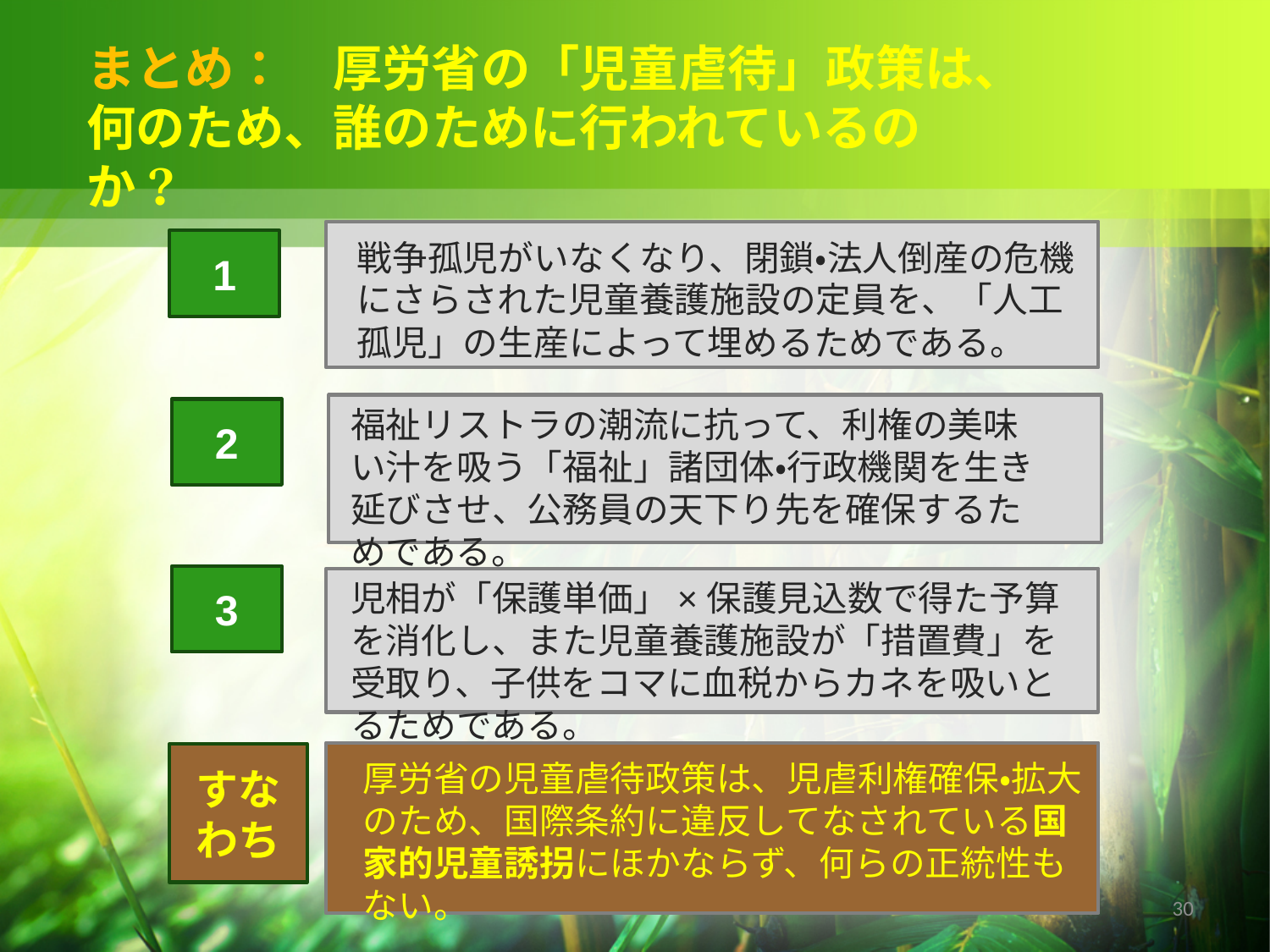

まとめ：　厚労省の「児童虐待」政策は、
何のため、誰のために行われているのか?

戦争孤児がいなくなり、閉鎖・法人倒産の危機にさらされた児童養護施設の定員を、「人工孤児」の生産によって埋めるためである。
1

福祉リストラの潮流に抗って、利権の美味い汁を吸う「福祉」諸団体・行政機関を生き延びさせ、公務員の天下り先を確保するためである。
2
3

児相が「保護単価」×保護見込数で得た予算を消化し、また児童養護施設が「措置費」を受取り、子供をコマに血税からカネを吸いとるためである。

すなわち
厚労省の児童虐待政策は、児虐利権確保・拡大のため、国際条約に違反してなされている国家的児童誘拐にほかならず、何らの正統性もない。
30